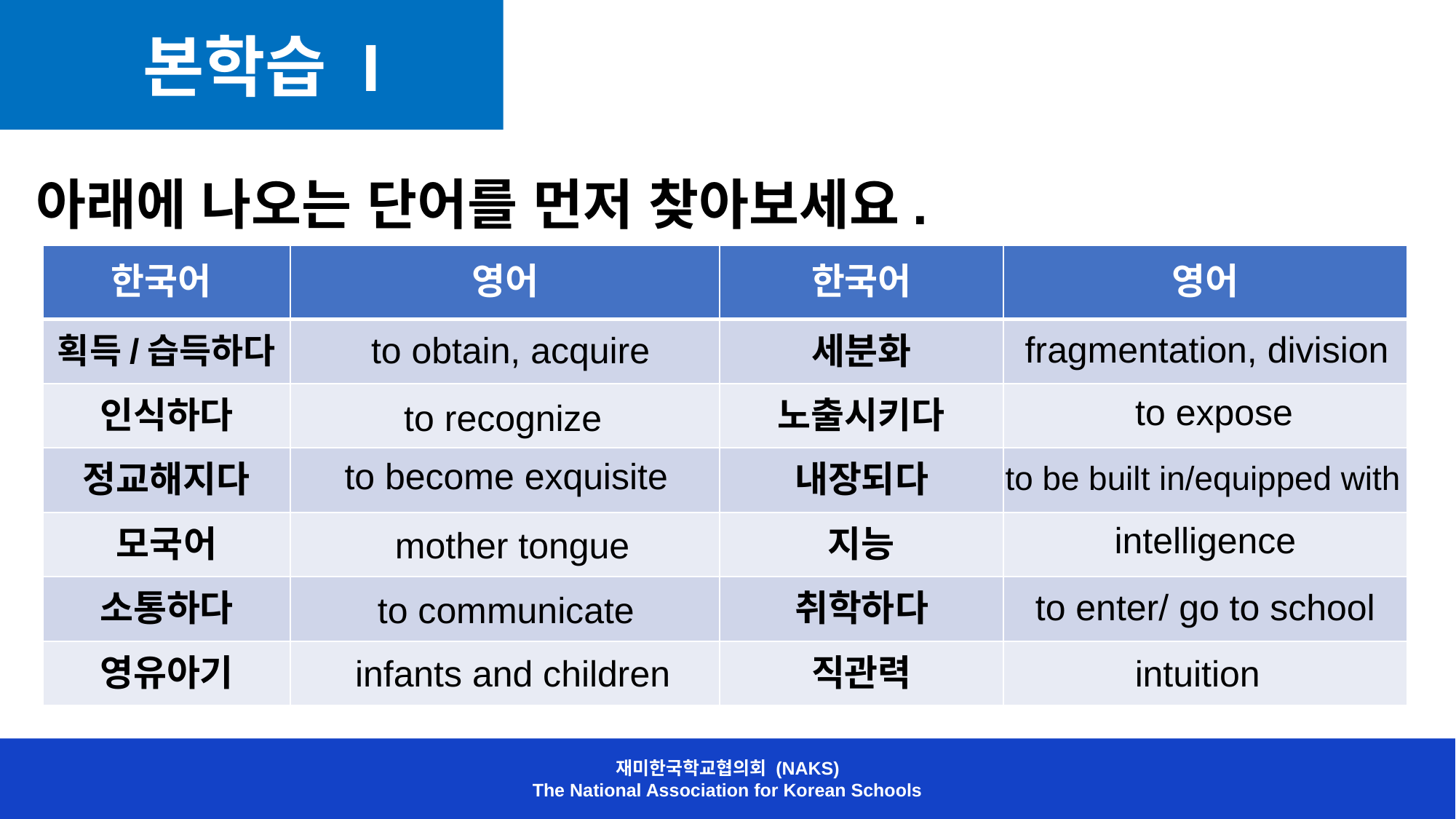

본학습 I
아래에 나오는 단어를 먼저 찾아보세요.
| 한국어 | 영어 | 한국어 | 영어 |
| --- | --- | --- | --- |
| 획득/습득하다 |  | 세분화 |  |
| 인식하다 |  | 노출시키다 |  |
| 정교해지다 |  | 내장되다 |  |
| 모국어 |  | 지능 |  |
| 소통하다 |  | 취학하다 |  |
| 영유아기 |  | 직관력 |  |
fragmentation, division
to obtain, acquire
to expose
to recognize
to become exquisite
to be built in/equipped with
intelligence
mother tongue
to enter/ go to school
to communicate
infants and children
intuition
재미한국학교협의회 (NAKS)
The National Association for Korean Schools